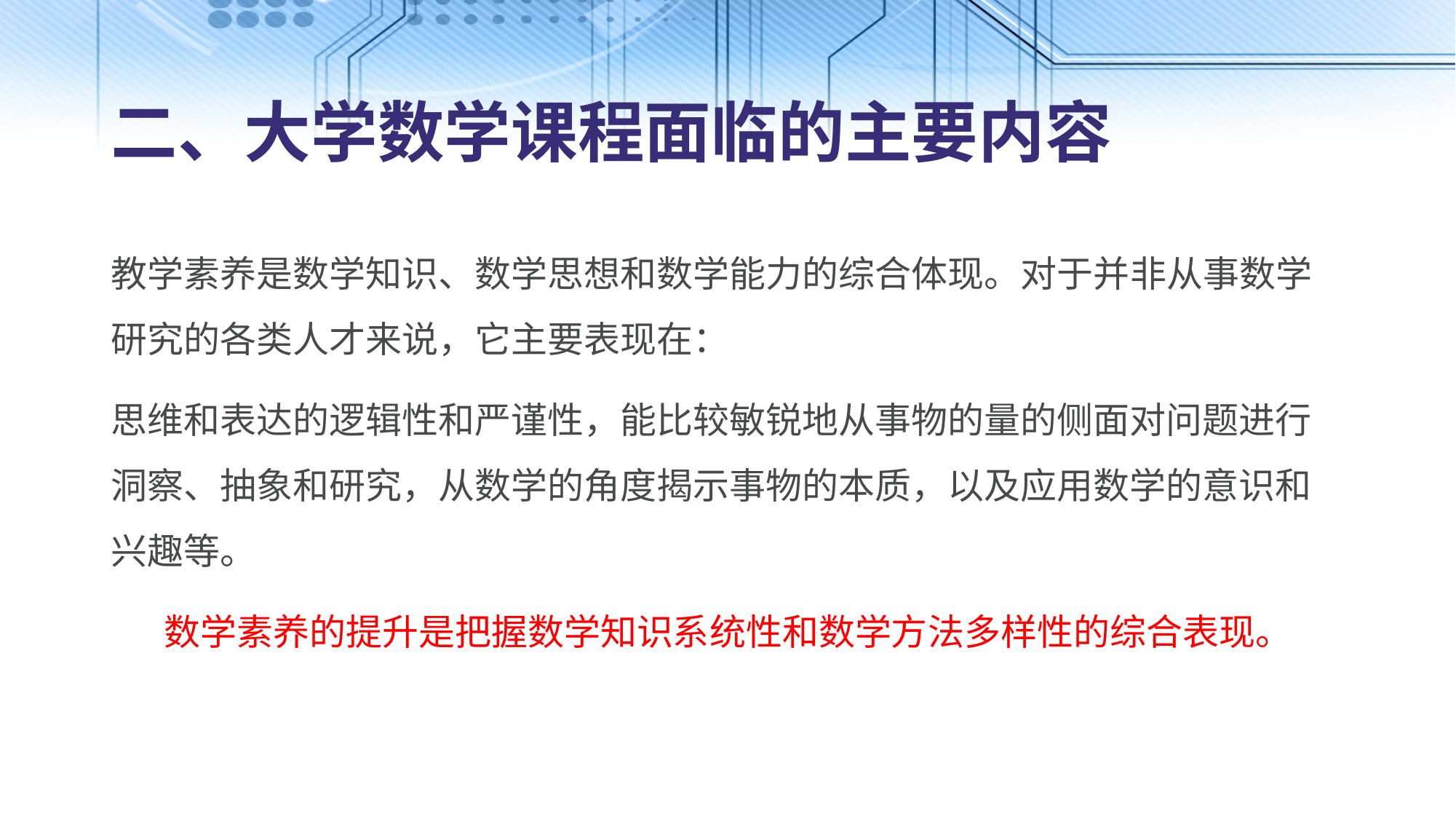

二、大学数学课程面临的主要内容
教学素养是数学知识、数学思想和数学能力的综合体现。对于并非从事数学研究的各类人才来说，它主要表现在：
思维和表达的逻辑性和严谨性，能比较敏锐地从事物的量的侧面对问题进行洞察、抽象和研究，从数学的角度揭示事物的本质，以及应用数学的意识和兴趣等。
数学素养的提升是把握数学知识系统性和数学方法多样性的综合表现。